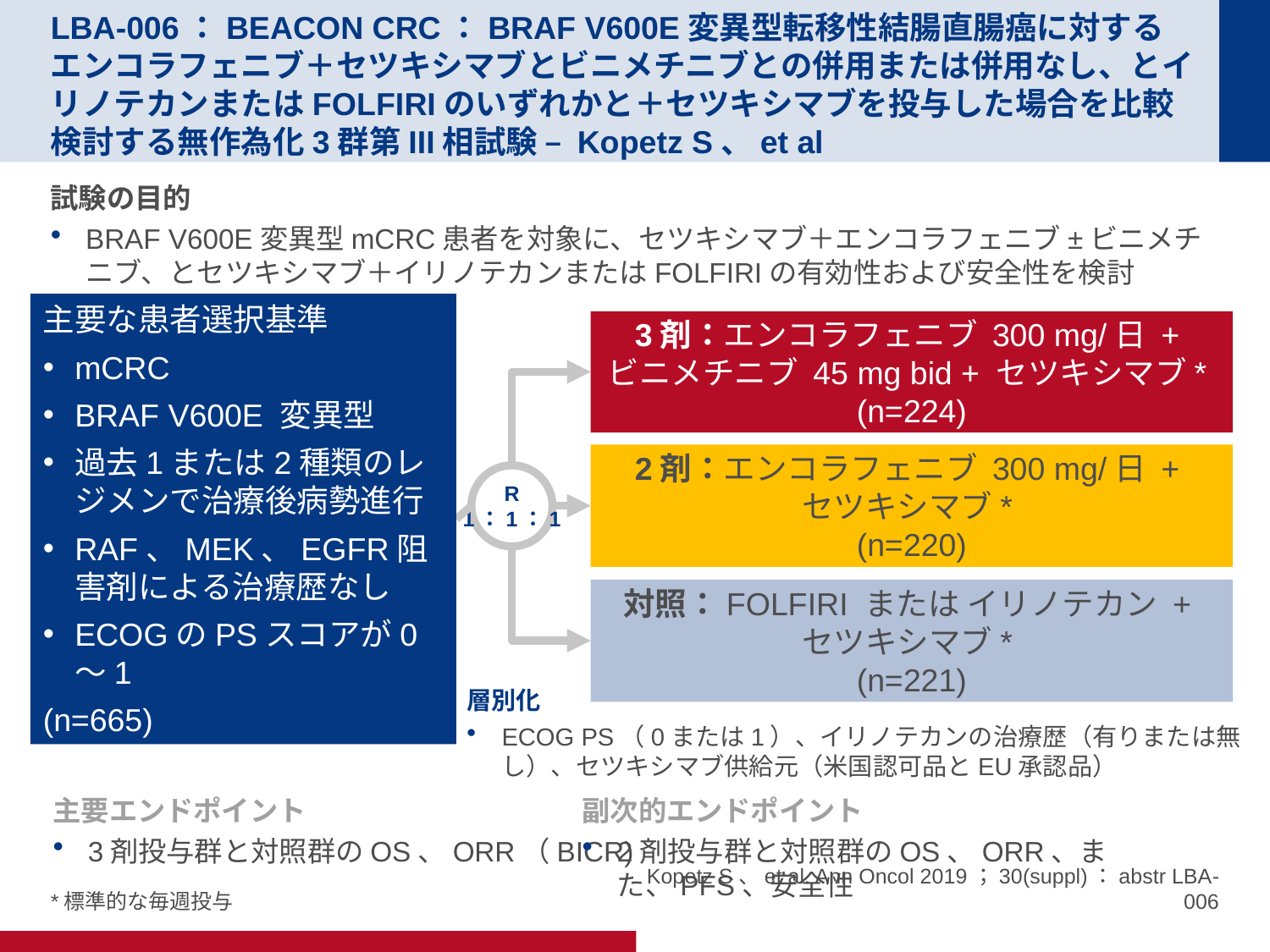

# LBA-006：BEACON CRC：BRAF V600E変異型転移性結腸直腸癌に対するエンコラフェニブ＋セツキシマブとビニメチニブとの併用または併用なし、とイリノテカンまたはFOLFIRIのいずれかと＋セツキシマブを投与した場合を比較検討する無作為化3群第III相試験 – Kopetz S、et al
試験の目的
BRAF V600E変異型mCRC患者を対象に、セツキシマブ＋エンコラフェニブ±ビニメチニブ、とセツキシマブ＋イリノテカンまたはFOLFIRIの有効性および安全性を検討
主要な患者選択基準
mCRC
BRAF V600E 変異型
過去1または2種類のレジメンで治療後病勢進行
RAF、MEK、EGFR阻害剤による治療歴なし
ECOGのPSスコアが0～1
(n=665)
3剤：エンコラフェニブ 300 mg/日 +
ビニメチニブ 45 mg bid + セツキシマブ*
(n=224)
2剤：エンコラフェニブ 300 mg/日 +
セツキシマブ*
(n=220)
R
1：1：1
対照：FOLFIRI または イリノテカン +
セツキシマブ*
(n=221)
層別化
ECOG PS（0または1）、イリノテカンの治療歴（有りまたは無し）、セツキシマブ供給元（米国認可品とEU承認品）
主要エンドポイント
3剤投与群と対照群のOS、ORR（BICR)
副次的エンドポイント
2剤投与群と対照群のOS、ORR、また、PFS、安全性
*標準的な毎週投与
Kopetz S、et al. Ann Oncol 2019；30(suppl)：abstr LBA-006